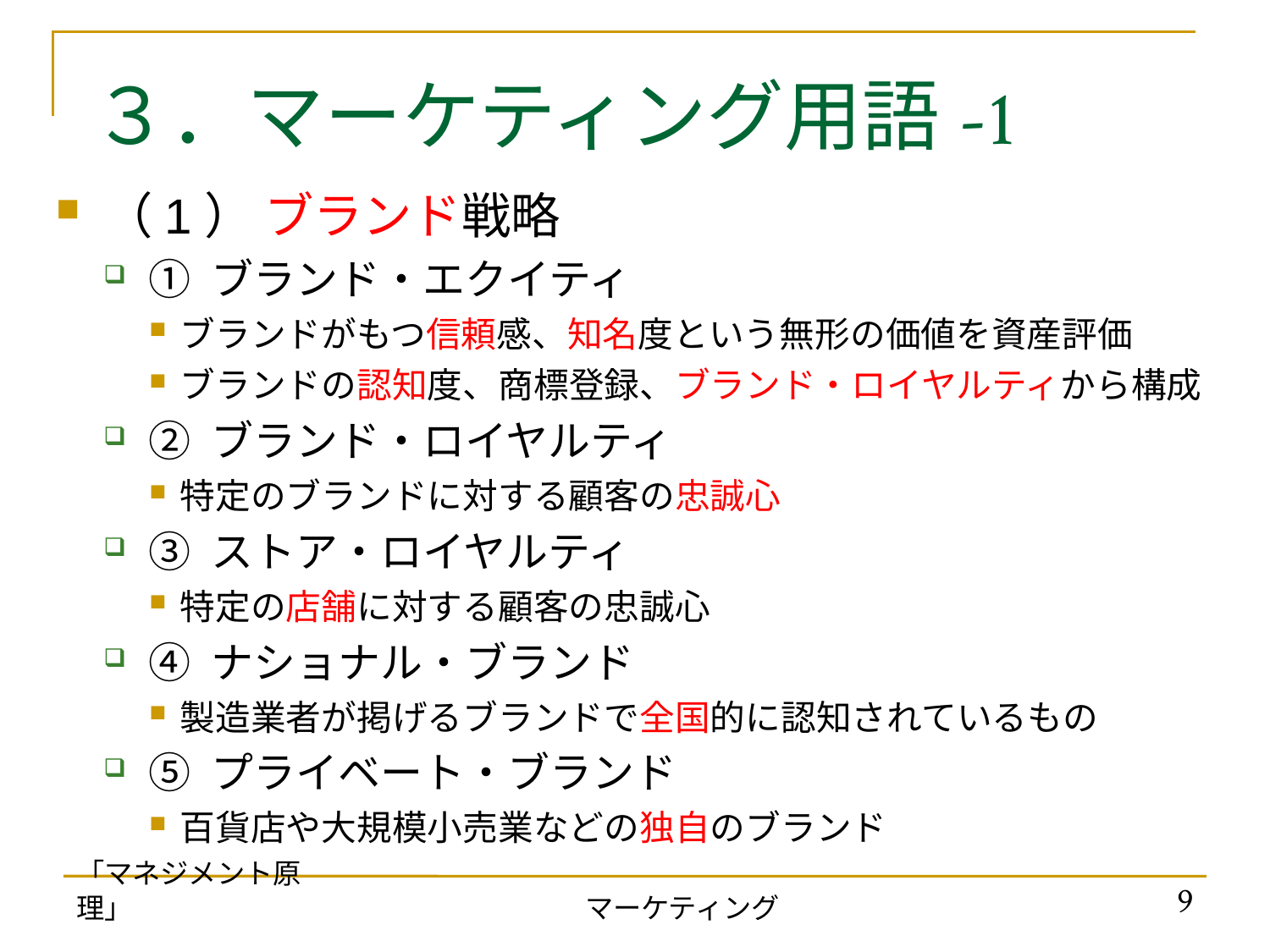

# ３．マーケティング用語-1
（1） ブランド戦略
① ブランド・エクイティ
ブランドがもつ信頼感、知名度という無形の価値を資産評価
ブランドの認知度、商標登録、ブランド・ロイヤルティから構成
② ブランド・ロイヤルティ
特定のブランドに対する顧客の忠誠心
③ ストア・ロイヤルティ
特定の店舗に対する顧客の忠誠心
④ ナショナル・ブランド
製造業者が掲げるブランドで全国的に認知されているもの
⑤ プライベート・ブランド
百貨店や大規模小売業などの独自のブランド
「マネジメント原理」
9
マーケティング